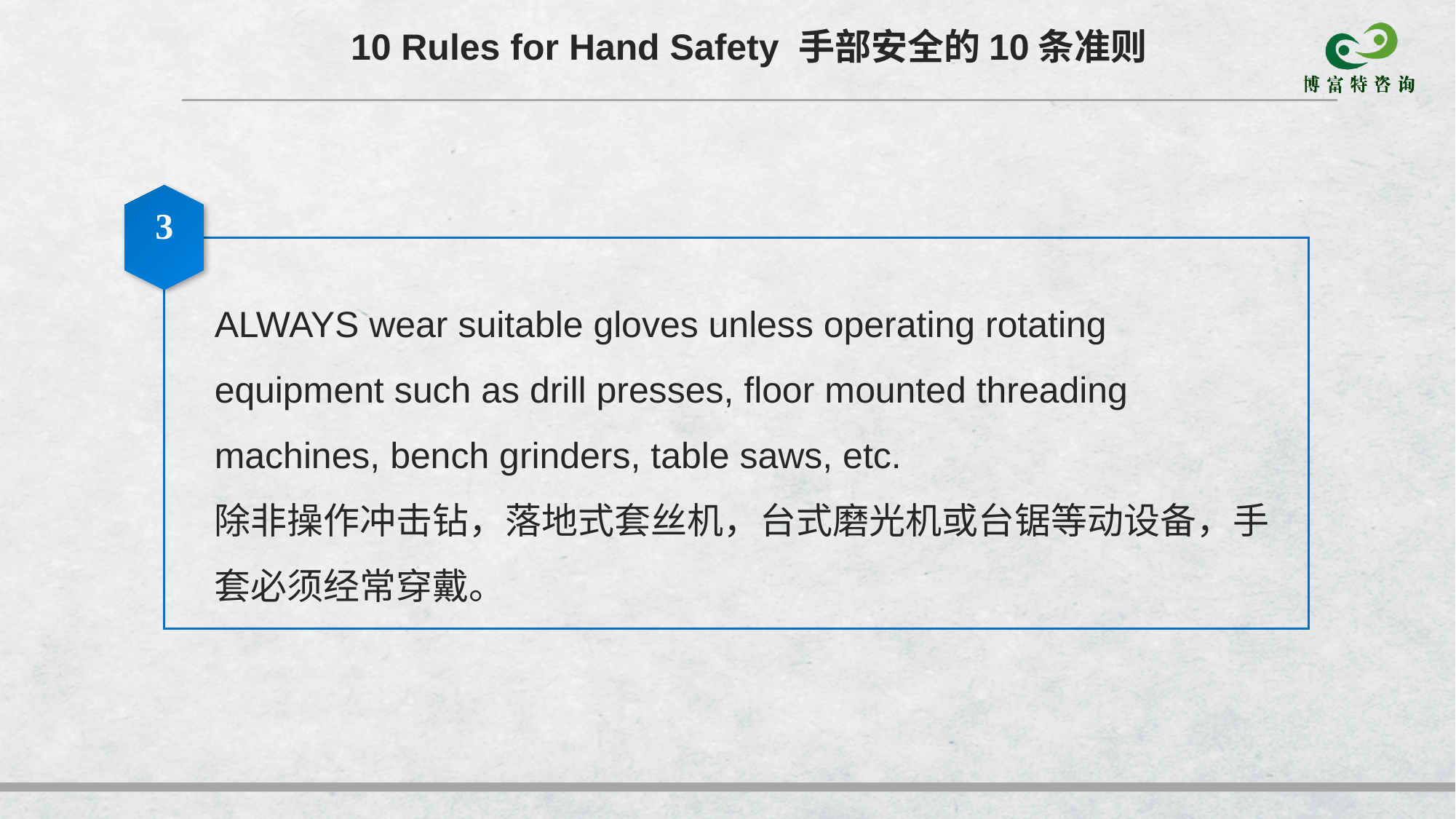

10 Rules for Hand Safety 手部安全的10条准则

3

ALWAYS wear suitable gloves unless operating rotating equipment such as drill presses, floor mounted threading machines, bench grinders, table saws, etc.
除非操作冲击钻，落地式套丝机，台式磨光机或台锯等动设备，手套必须经常穿戴。